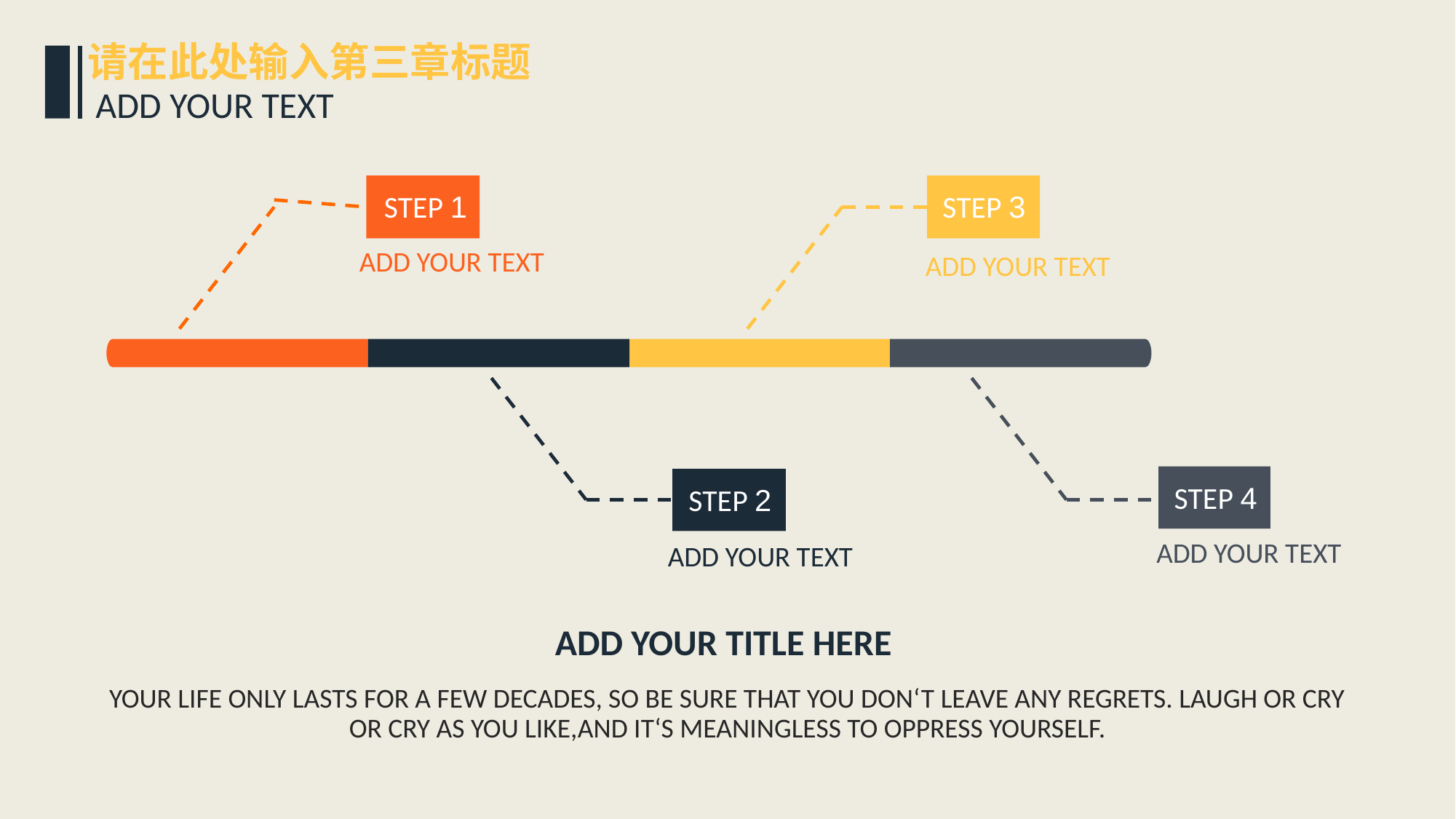

请在此处输入第三章标题

ADD YOUR TEXT

STEP 1

STEP 3
ADD YOUR TEXT
ADD YOUR TEXT

STEP 4

STEP 2
ADD YOUR TEXT
ADD YOUR TEXT
ADD YOUR TITLE HERE

YOUR LIFE ONLY LASTS FOR A FEW DECADES, SO BE SURE THAT YOU DON‘T LEAVE ANY REGRETS. LAUGH OR CRY OR CRY AS YOU LIKE,AND IT‘S MEANINGLESS TO OPPRESS YOURSELF.